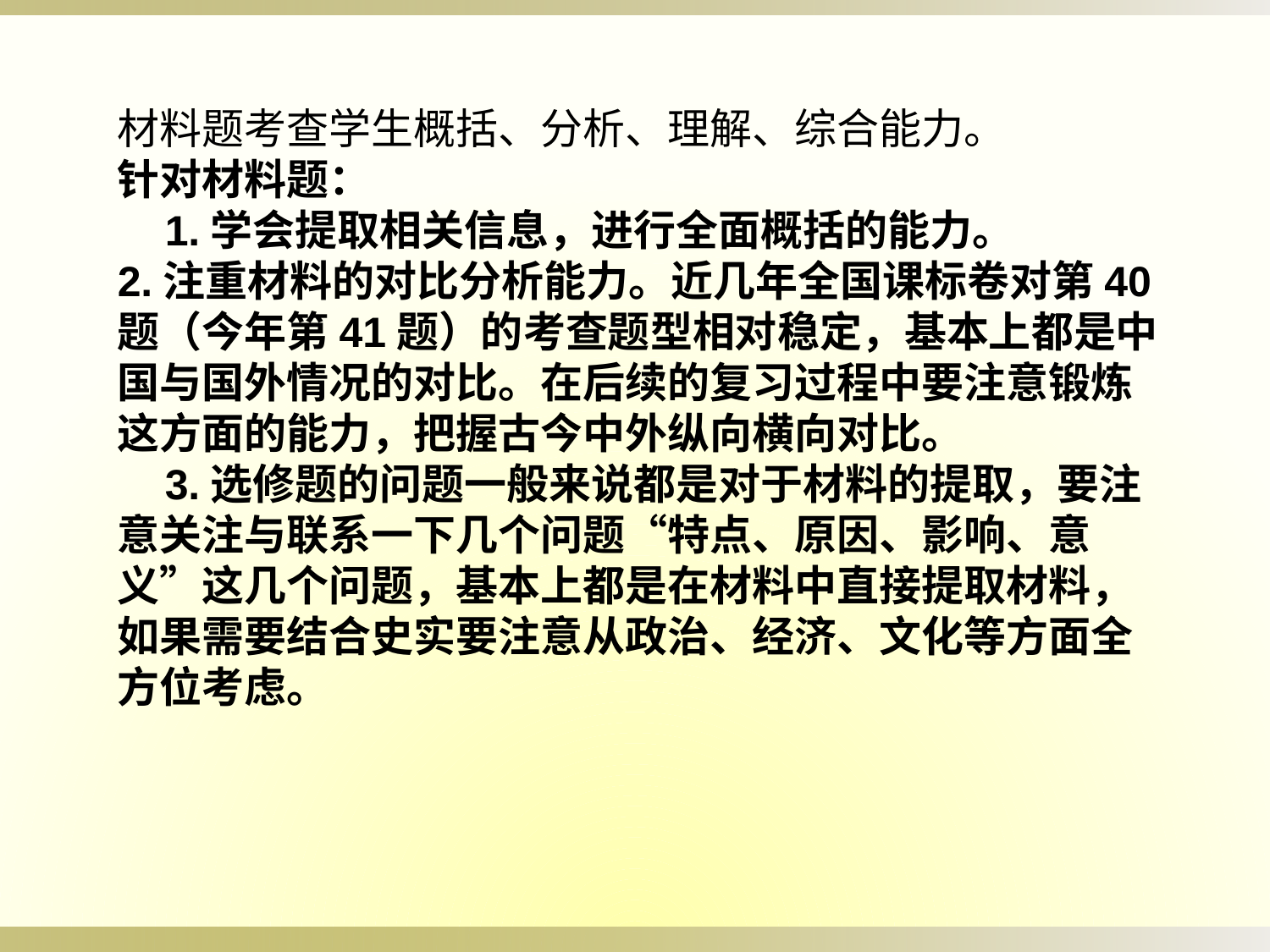

材料题考查学生概括、分析、理解、综合能力。
针对材料题：
    1.学会提取相关信息，进行全面概括的能力。
2.注重材料的对比分析能力。近几年全国课标卷对第40题（今年第41题）的考查题型相对稳定，基本上都是中国与国外情况的对比。在后续的复习过程中要注意锻炼这方面的能力，把握古今中外纵向横向对比。
    3.选修题的问题一般来说都是对于材料的提取，要注意关注与联系一下几个问题“特点、原因、影响、意义”这几个问题，基本上都是在材料中直接提取材料，如果需要结合史实要注意从政治、经济、文化等方面全方位考虑。